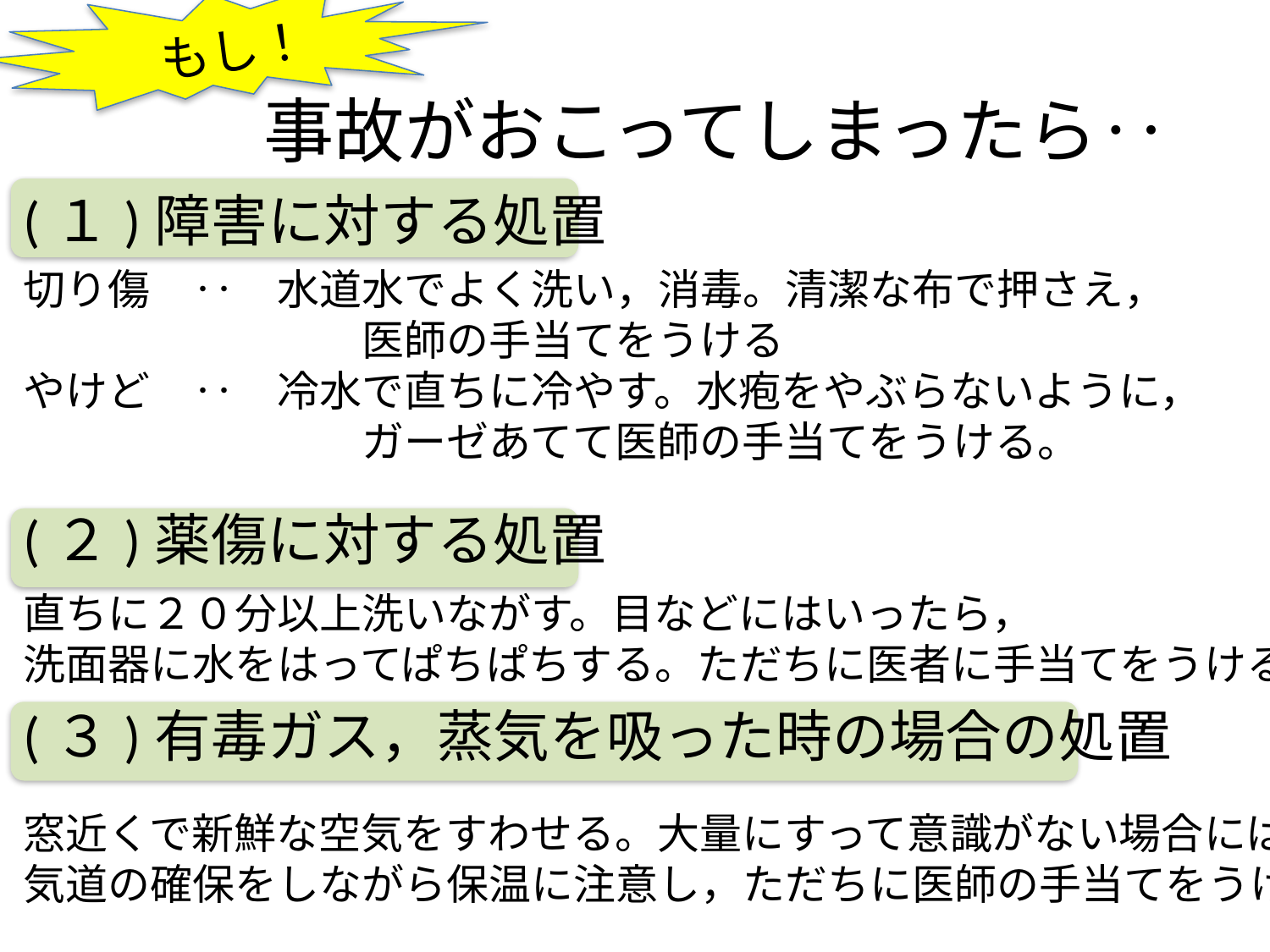

もし！
事故がおこってしまったら‥

(１)障害に対する処置

切り傷　‥　水道水でよく洗い，消毒。清潔な布で押さえ，
　　　　　　　　医師の手当てをうける
やけど　‥　冷水で直ちに冷やす。水疱をやぶらないように，
　　　　　　　　ガーゼあてて医師の手当てをうける。

(２)薬傷に対する処置

直ちに２０分以上洗いながす。目などにはいったら，
洗面器に水をはってぱちぱちする。ただちに医者に手当てをうける。

(３)有毒ガス，蒸気を吸った時の場合の処置

窓近くで新鮮な空気をすわせる。大量にすって意識がない場合には，
気道の確保をしながら保温に注意し，ただちに医師の手当てをうける。